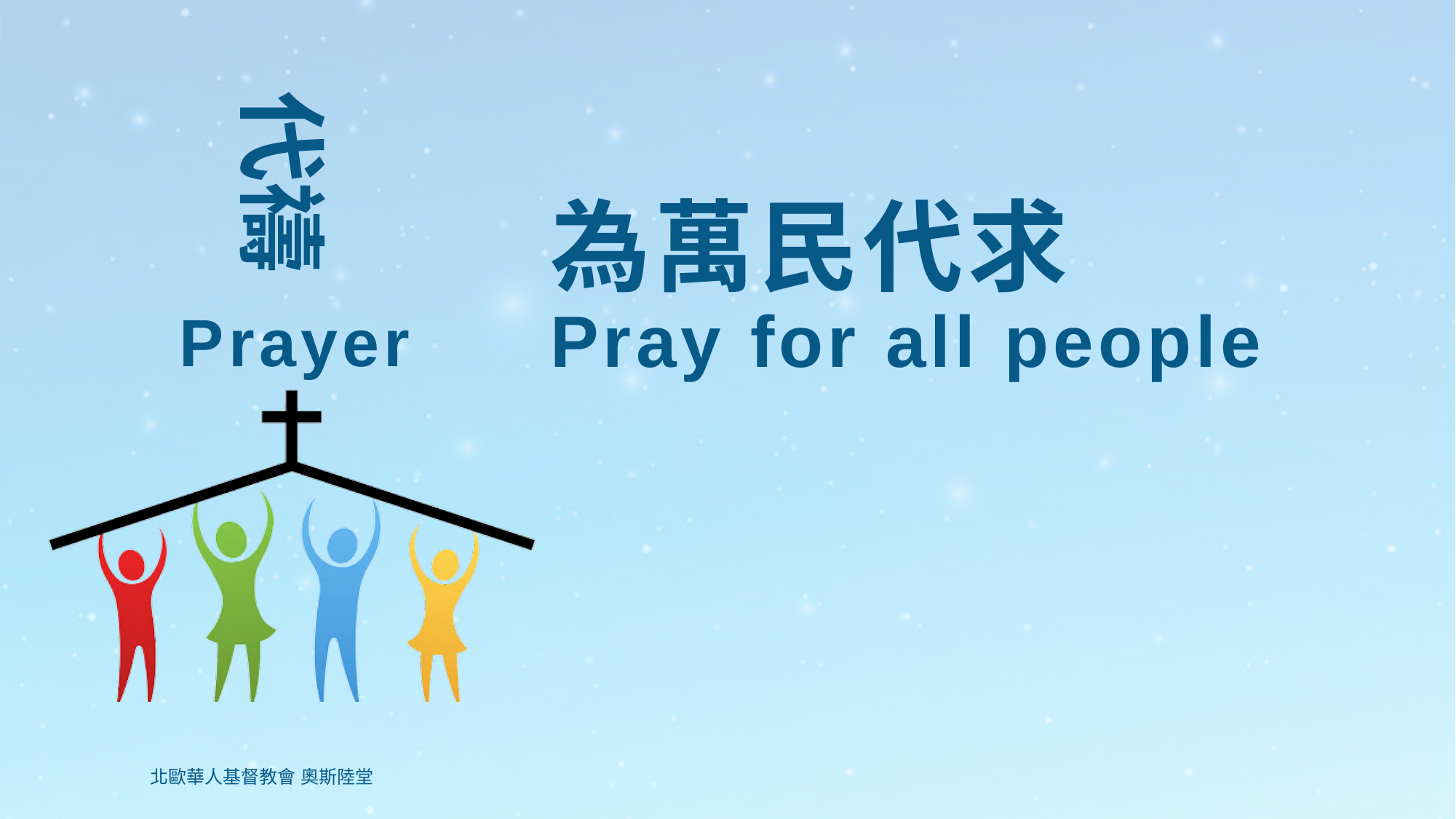

# 為萬民代求 Pray for all people
Prayer
北歐華人基督教會 奧斯陸堂